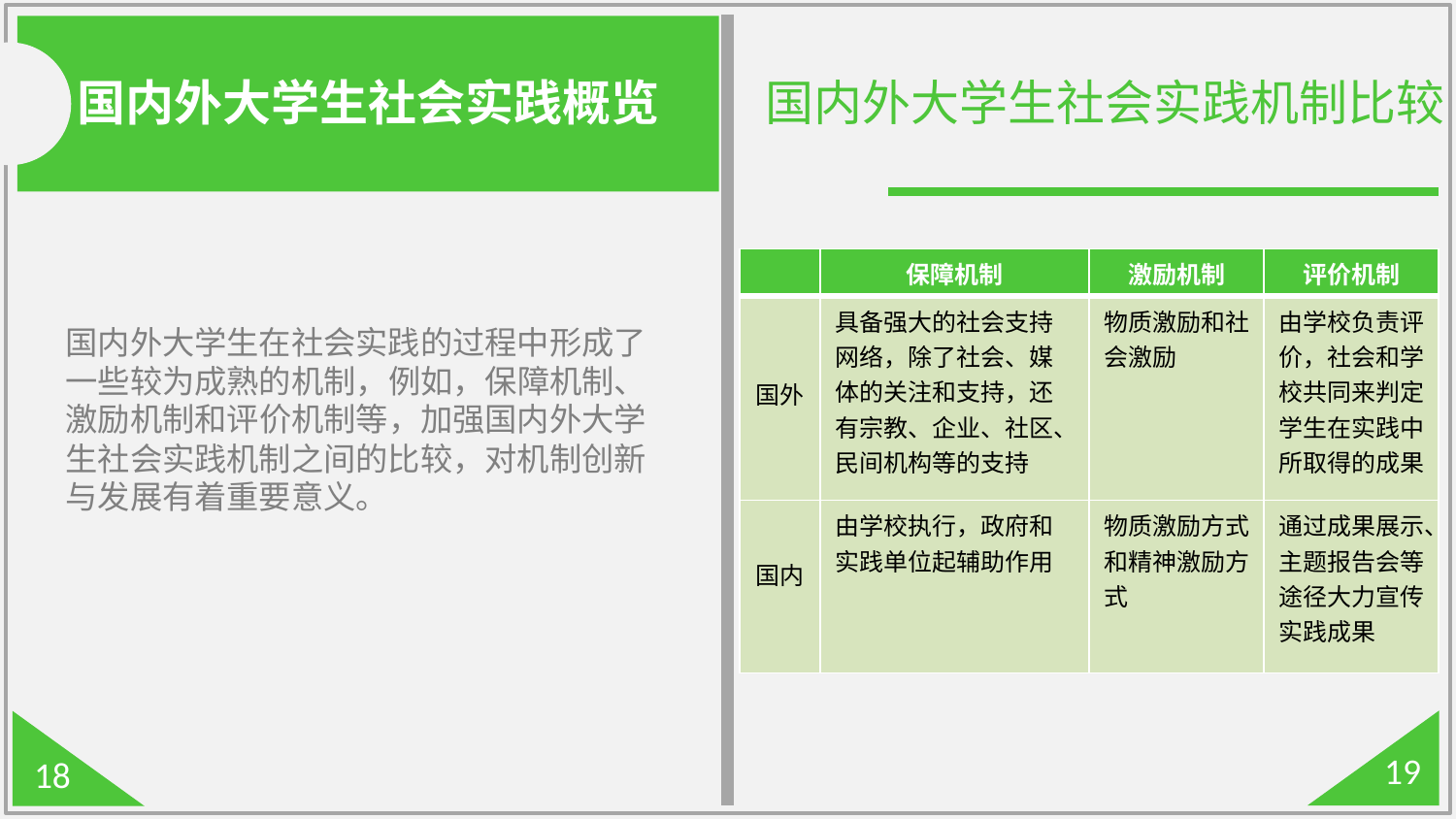

国内外大学生社会实践概览

国内外大学生社会实践机制比较

国内外大学生在社会实践的过程中形成了一些较为成熟的机制，例如，保障机制、激励机制和评价机制等，加强国内外大学生社会实践机制之间的比较，对机制创新与发展有着重要意义。

|  | 保障机制 | 激励机制 | 评价机制 |
| --- | --- | --- | --- |
| 国外 | 具备强大的社会支持网络，除了社会、媒体的关注和支持，还有宗教、企业、社区、民间机构等的支持 | 物质激励和社会激励 | 由学校负责评价，社会和学校共同来判定学生在实践中所取得的成果 |
| 国内 | 由学校执行，政府和实践单位起辅助作用 | 物质激励方式和精神激励方式 | 通过成果展示、主题报告会等途径大力宣传实践成果 |

19
18